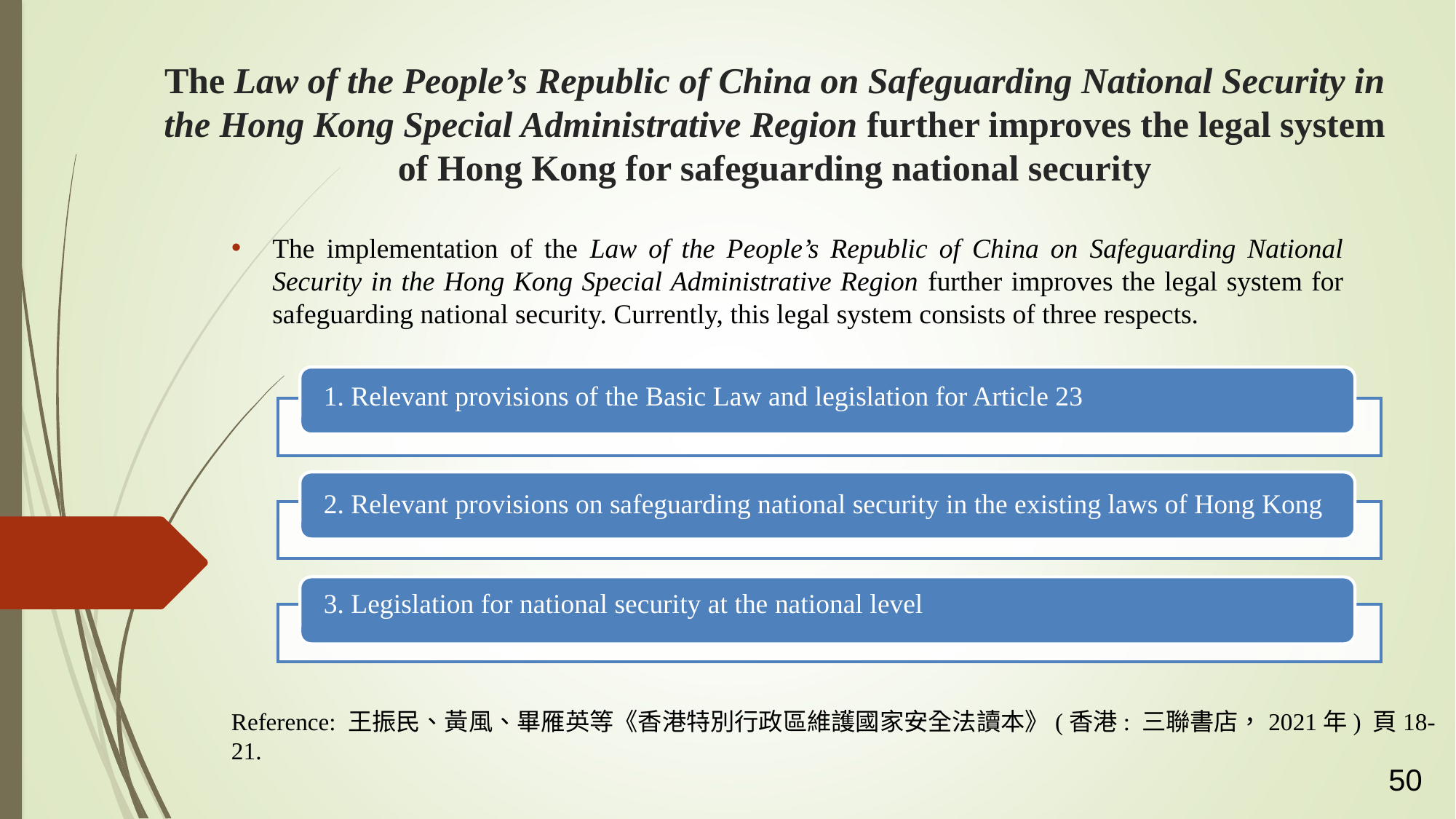

# The Law of the People’s Republic of China on Safeguarding National Security in the Hong Kong Special Administrative Region further improves the legal system of Hong Kong for safeguarding national security
The implementation of the Law of the People’s Republic of China on Safeguarding National Security in the Hong Kong Special Administrative Region further improves the legal system for safeguarding national security. Currently, this legal system consists of three respects.

1. Relevant provisions of the Basic Law and legislation for Article 23

2. Relevant provisions on safeguarding national security in the existing laws of Hong Kong

3. Legislation for national security at the national level

Reference: 王振民、黃風、畢雁英等《香港特別行政區維護國家安全法讀本》(香港: 三聯書店，2021年) 頁18-21.
50